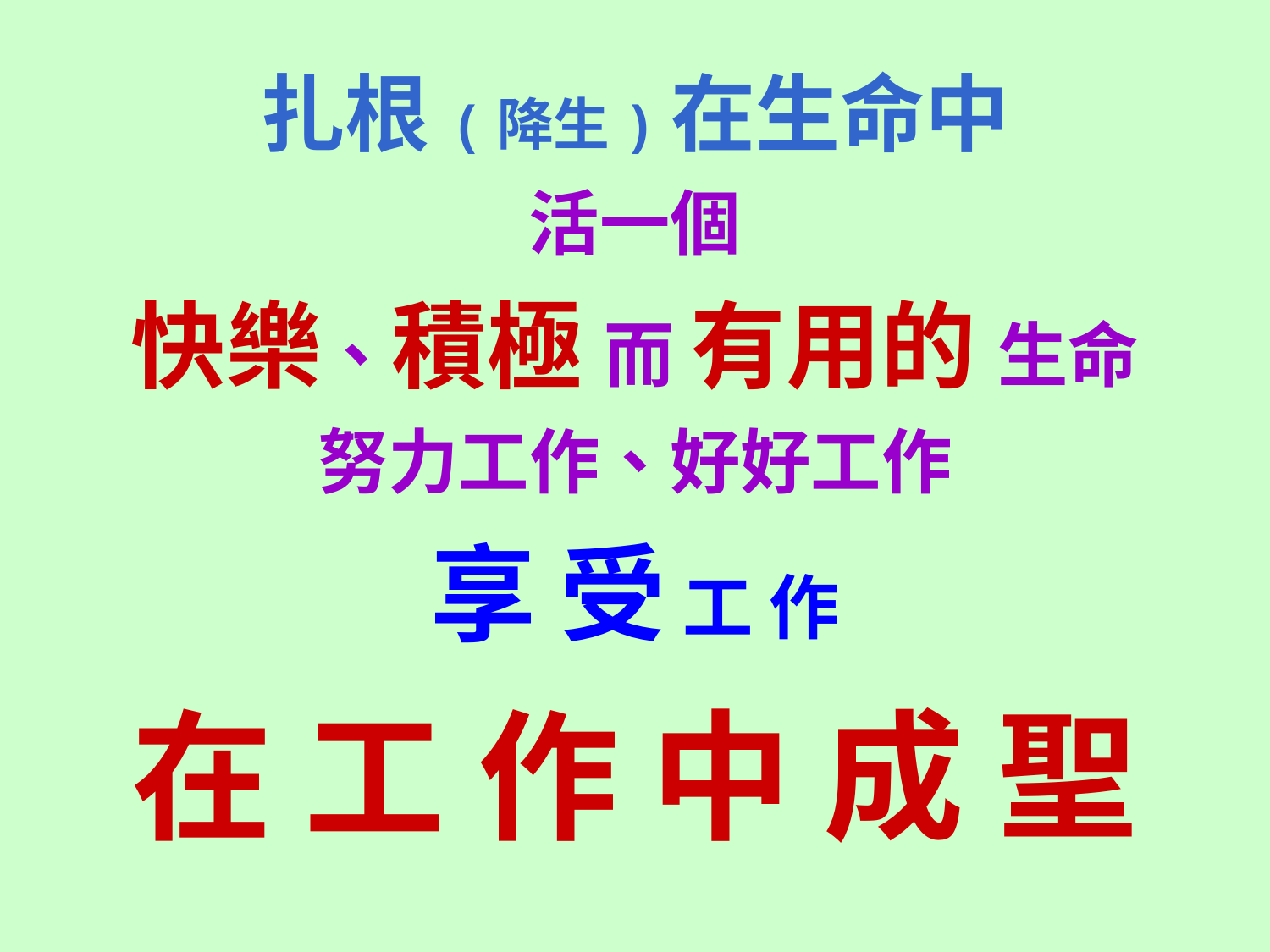

扎根(降生)在生命中
活一個
快樂、積極 而 有用的 生命
努力工作、好好工作
享 受 工 作
在 工 作 中 成 聖